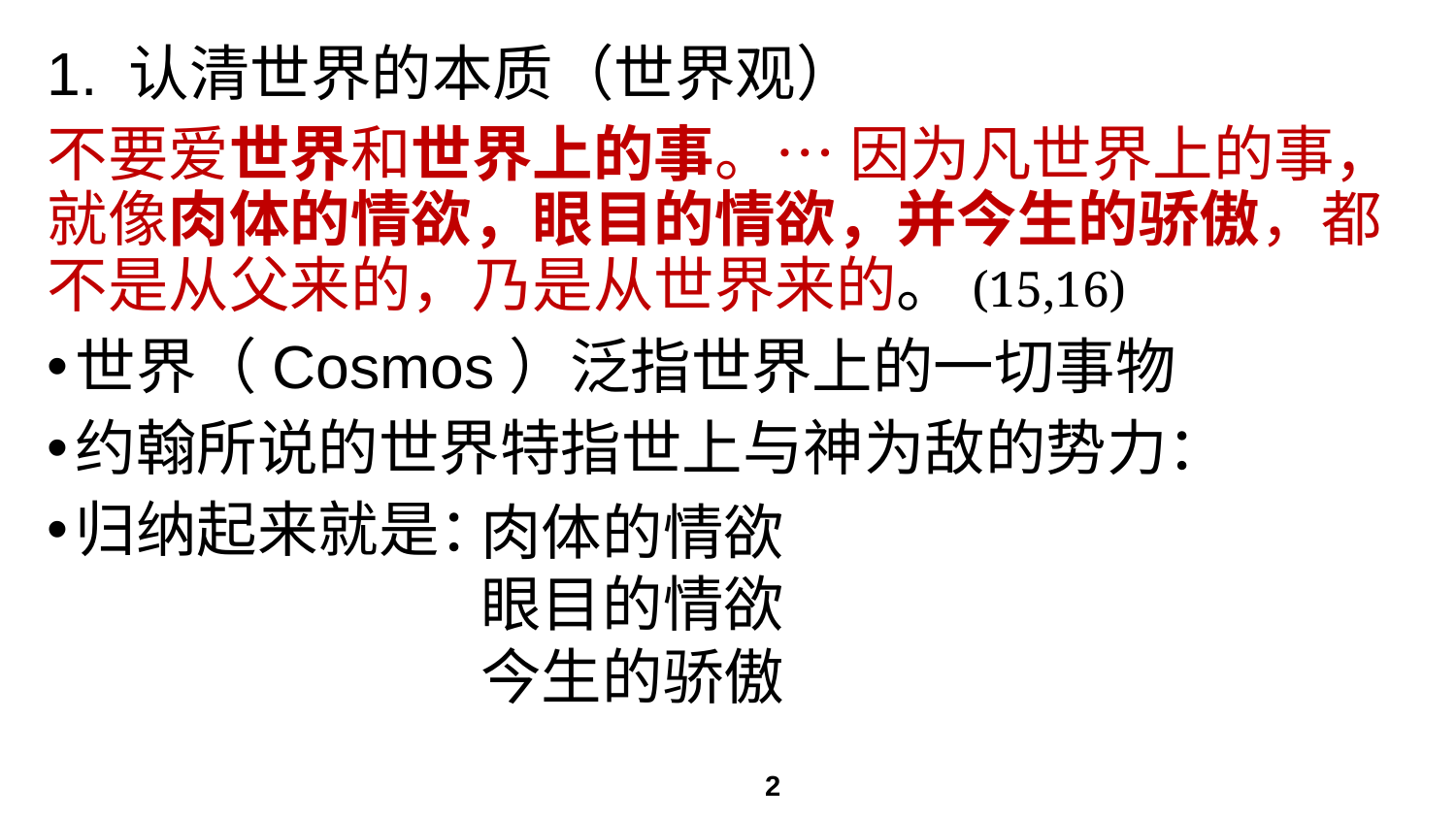

# 1. 认清世界的本质（世界观）
不要爱世界和世界上的事。… 因为凡世界上的事，就像肉体的情欲，眼目的情欲，并今生的骄傲，都不是从父来的，乃是从世界来的。(15,16)
世界（Cosmos）泛指世界上的一切事物
约翰所说的世界特指世上与神为敌的势力：
归纳起来就是：

肉体的情欲
眼目的情欲
今生的骄傲
2